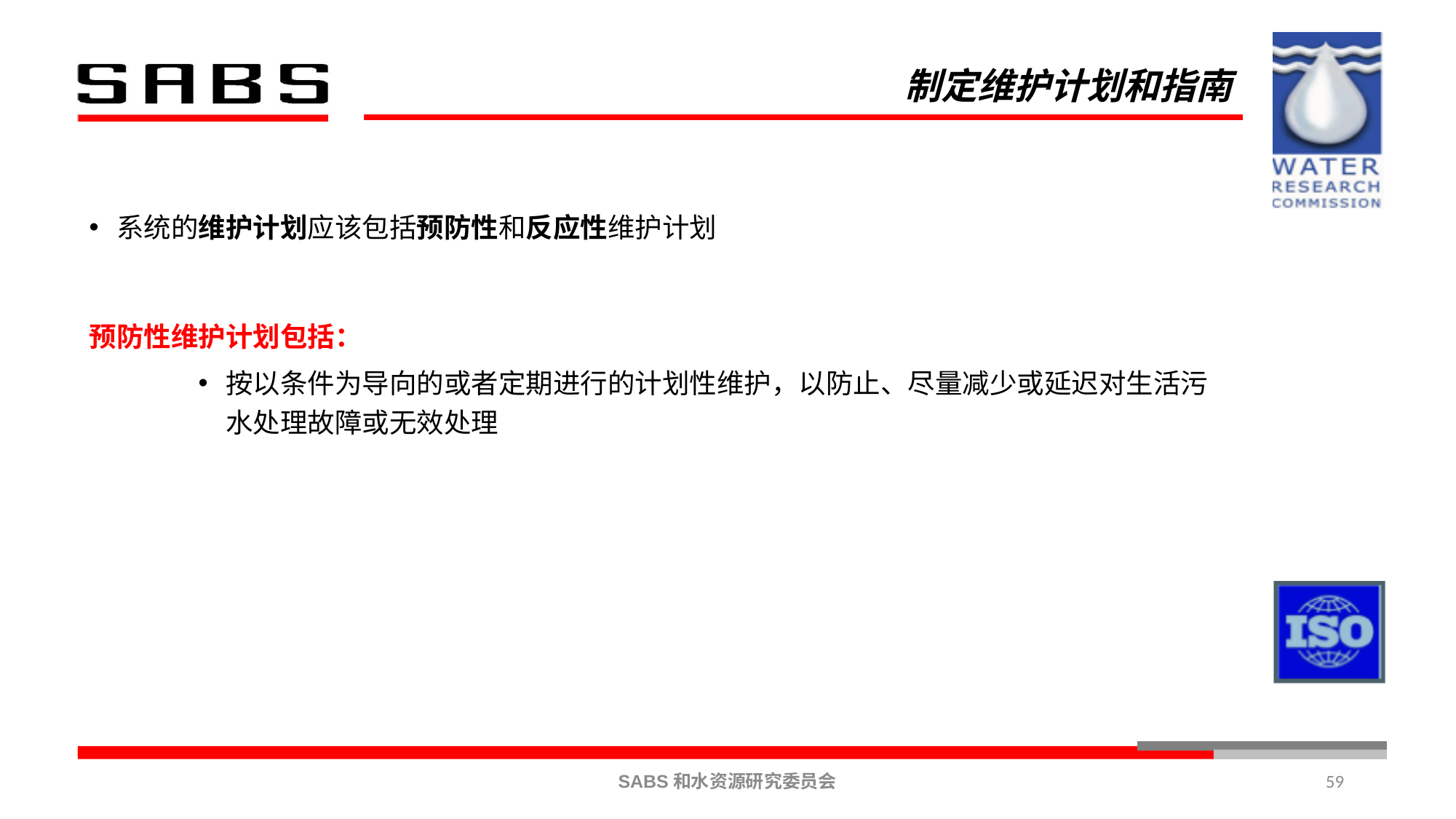

# 制定维护计划和指南

系统的维护计划应该包括预防性和反应性维护计划

预防性维护计划包括：
按以条件为导向的或者定期进行的计划性维护，以防止、尽量减少或延迟对生活污水处理故障或无效处理

59